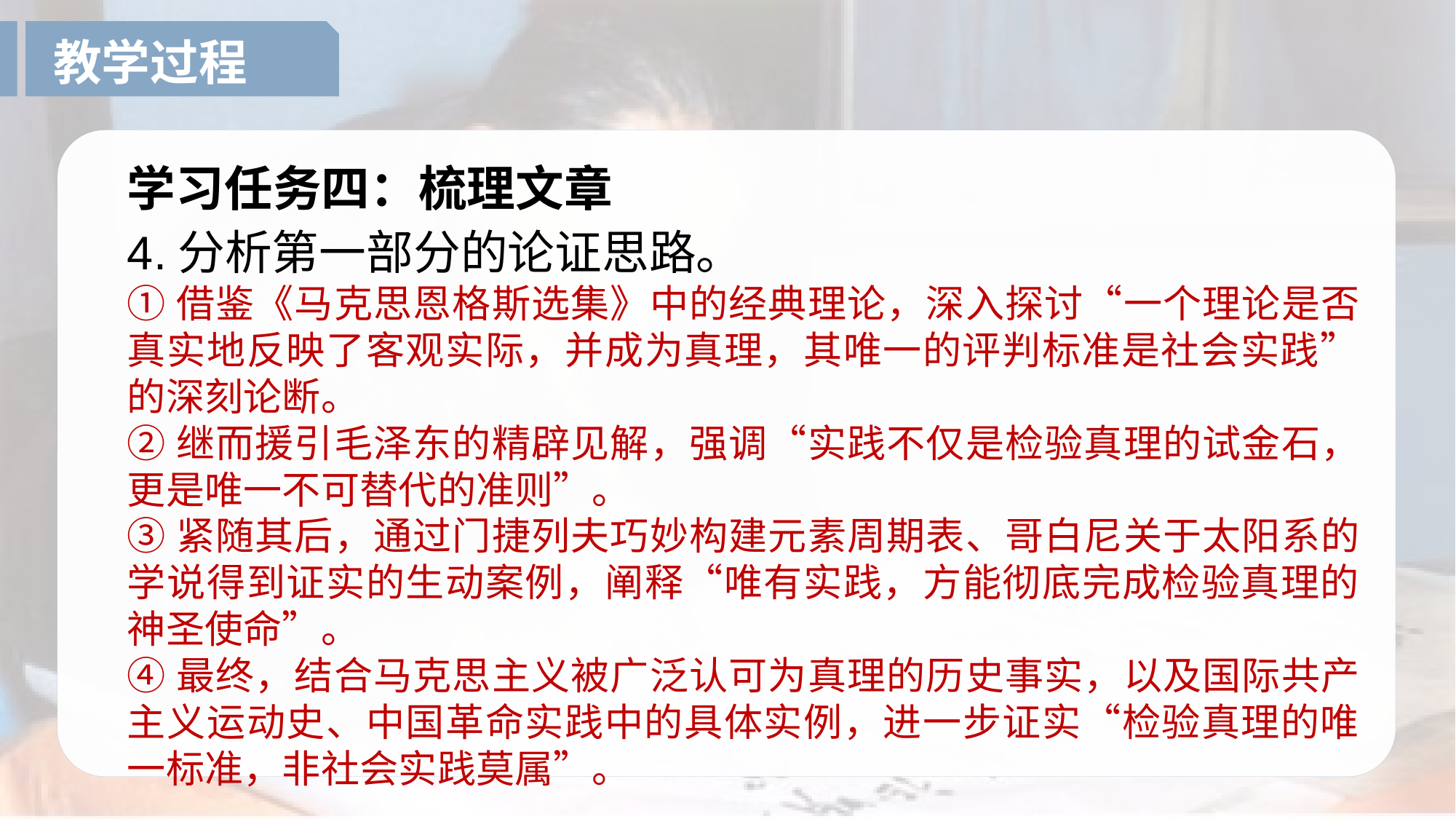

教学过程
# 学习任务四：梳理文章

4.分析第一部分的论证思路。
①借鉴《马克思恩格斯选集》中的经典理论，深入探讨“一个理论是否真实地反映了客观实际，并成为真理，其唯一的评判标准是社会实践”的深刻论断。
②继而援引毛泽东的精辟见解，强调“实践不仅是检验真理的试金石，更是唯一不可替代的准则”。
③紧随其后，通过门捷列夫巧妙构建元素周期表、哥白尼关于太阳系的学说得到证实的生动案例，阐释“唯有实践，方能彻底完成检验真理的神圣使命”。
④最终，结合马克思主义被广泛认可为真理的历史事实，以及国际共产主义运动史、中国革命实践中的具体实例，进一步证实“检验真理的唯一标准，非社会实践莫属”。